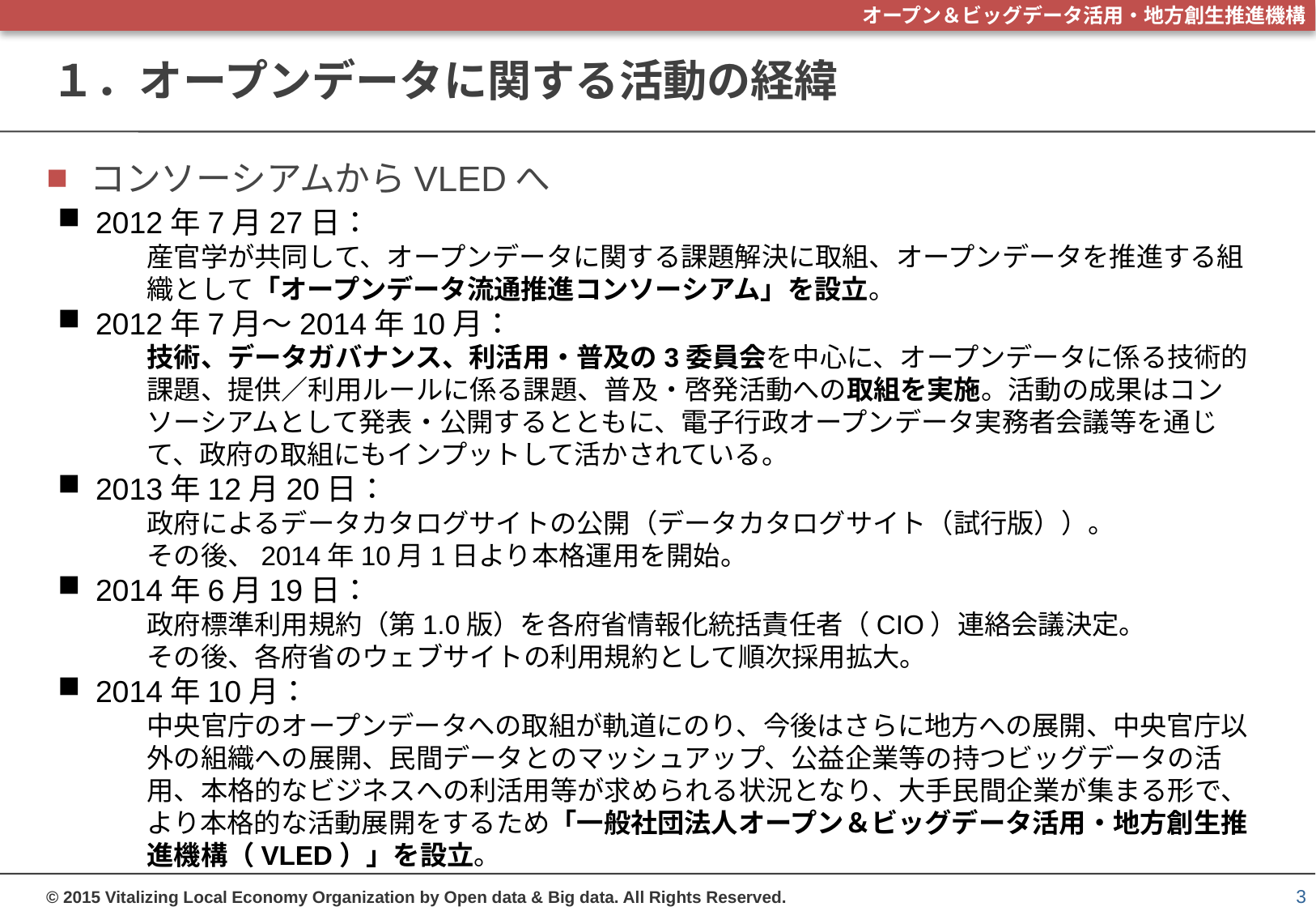

# １．オープンデータに関する活動の経緯
コンソーシアムからVLEDへ
2012年7月27日：
産官学が共同して、オープンデータに関する課題解決に取組、オープンデータを推進する組織として「オープンデータ流通推進コンソーシアム」を設立。
2012年7月～2014年10月：
技術、データガバナンス、利活用・普及の3委員会を中心に、オープンデータに係る技術的課題、提供／利用ルールに係る課題、普及・啓発活動への取組を実施。活動の成果はコンソーシアムとして発表・公開するとともに、電子行政オープンデータ実務者会議等を通じて、政府の取組にもインプットして活かされている。
2013年12月20日：
政府によるデータカタログサイトの公開（データカタログサイト（試行版））。
その後、2014年10月1日より本格運用を開始。
2014年6月19日：
政府標準利用規約（第1.0版）を各府省情報化統括責任者（CIO）連絡会議決定。
その後、各府省のウェブサイトの利用規約として順次採用拡大。
2014年10月：
中央官庁のオープンデータへの取組が軌道にのり、今後はさらに地方への展開、中央官庁以外の組織への展開、民間データとのマッシュアップ、公益企業等の持つビッグデータの活用、本格的なビジネスへの利活用等が求められる状況となり、大手民間企業が集まる形で、より本格的な活動展開をするため「一般社団法人オープン＆ビッグデータ活用・地方創生推進機構（VLED）」を設立。
3